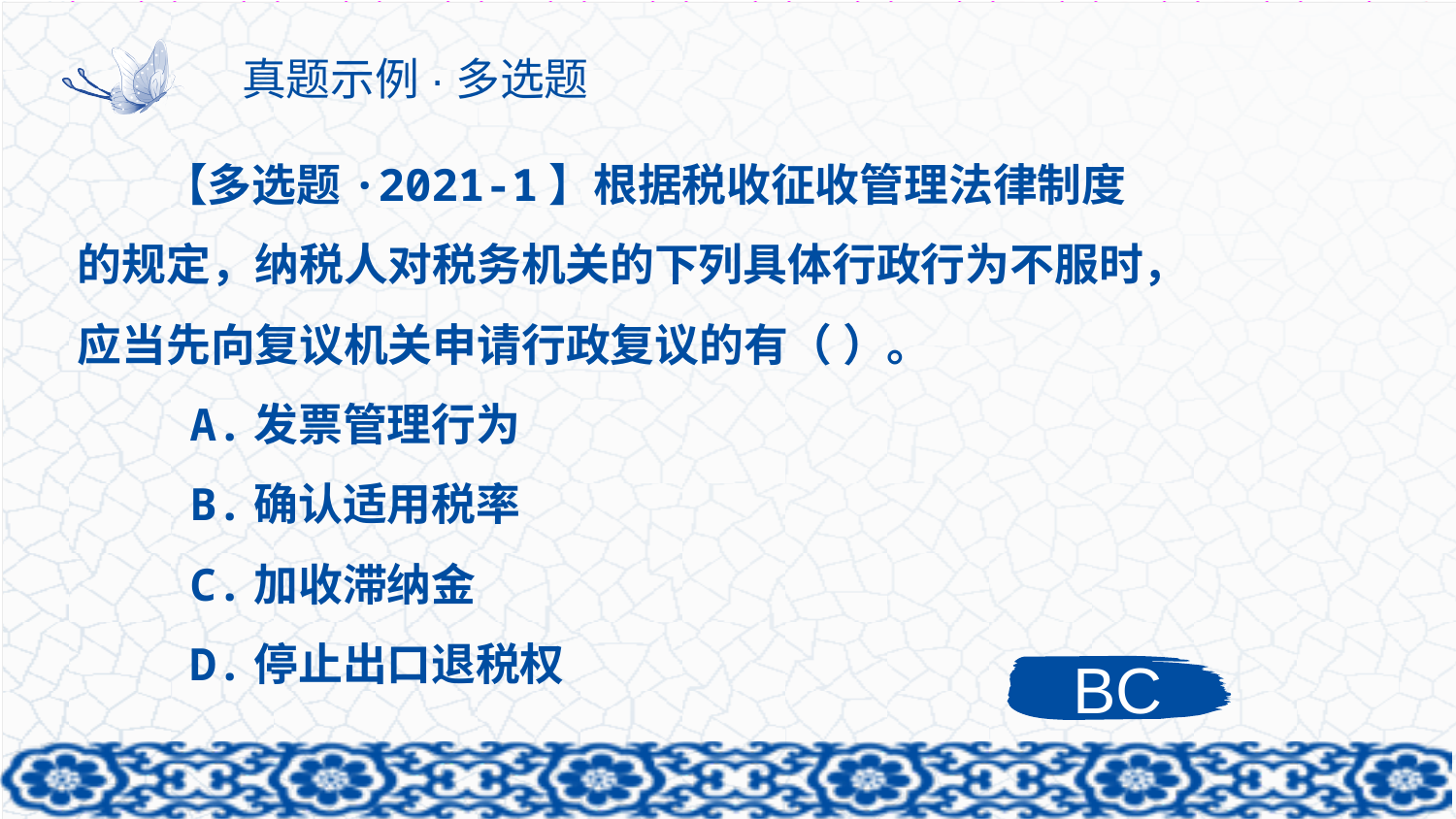

# 真题示例·多选题
【多选题·2021-1】根据税收征收管理法律制度的规定，纳税人对税务机关的下列具体行政行为不服时，应当先向复议机关申请行政复议的有（ ）。
 A.发票管理行为
 B.确认适用税率
 C.加收滞纳金
 D.停止出口退税权
BC